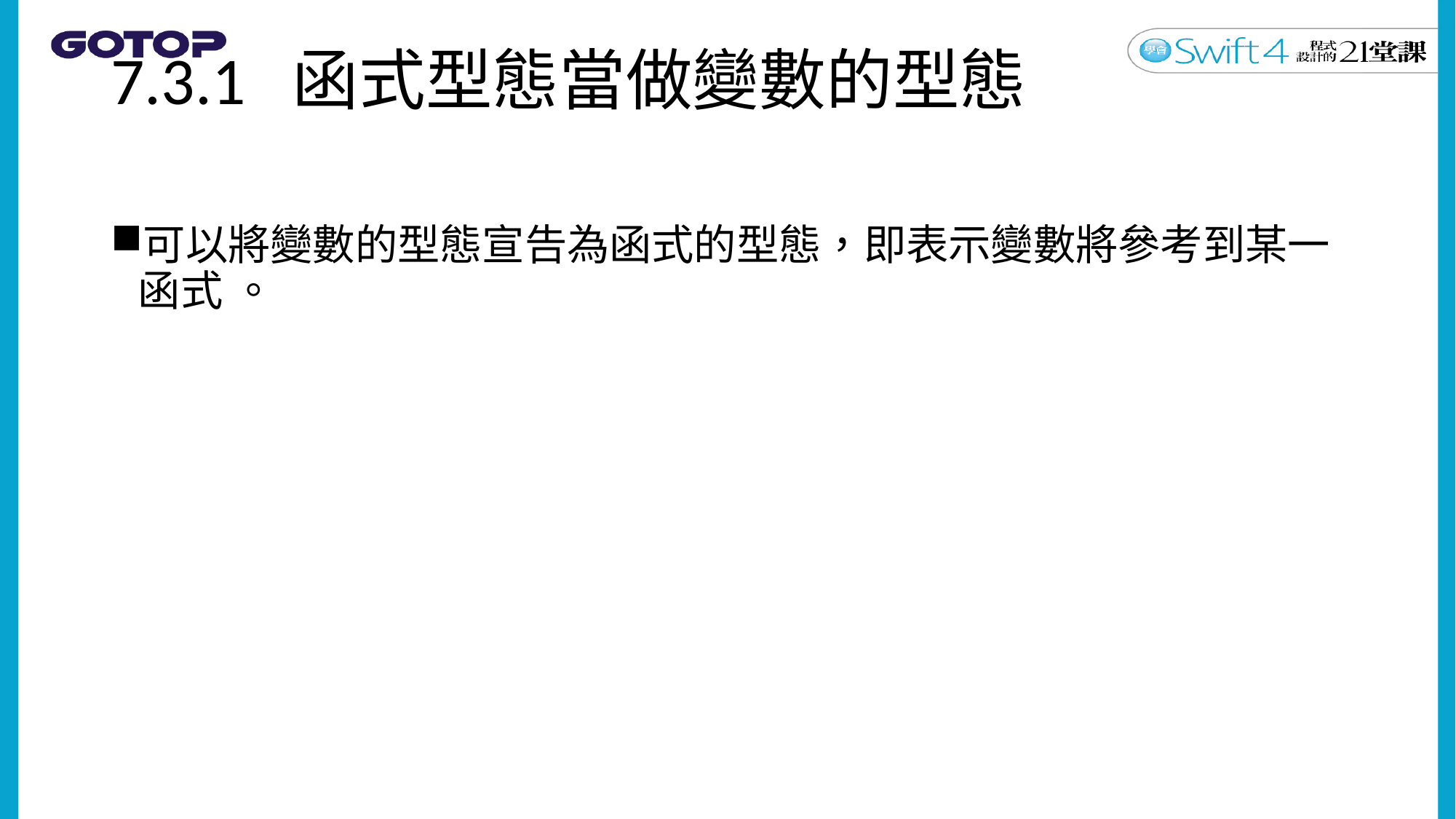

# 7.3.1  函式型態當做變數的型態
可以將變數的型態宣告為函式的型態，即表示變數將參考到某一函式 。